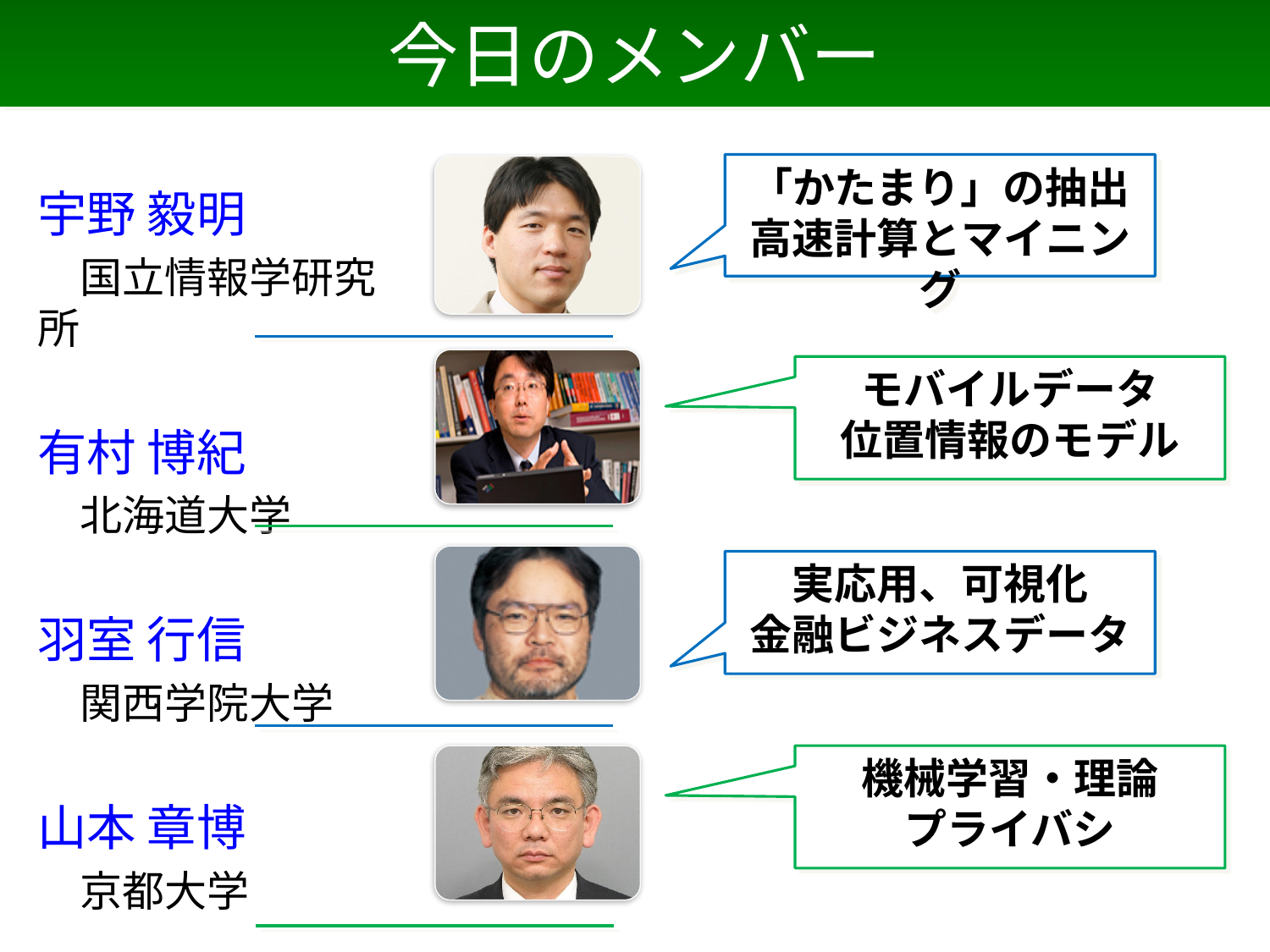

# 今日のメンバー
「かたまり」の抽出
高速計算とマイニング

宇野 毅明
　国立情報学研究所

有村 博紀
　北海道大学

羽室 行信
　関西学院大学

山本 章博
　京都大学

モバイルデータ
位置情報のモデル

実応用、可視化
金融ビジネスデータ

機械学習・理論
プライバシ